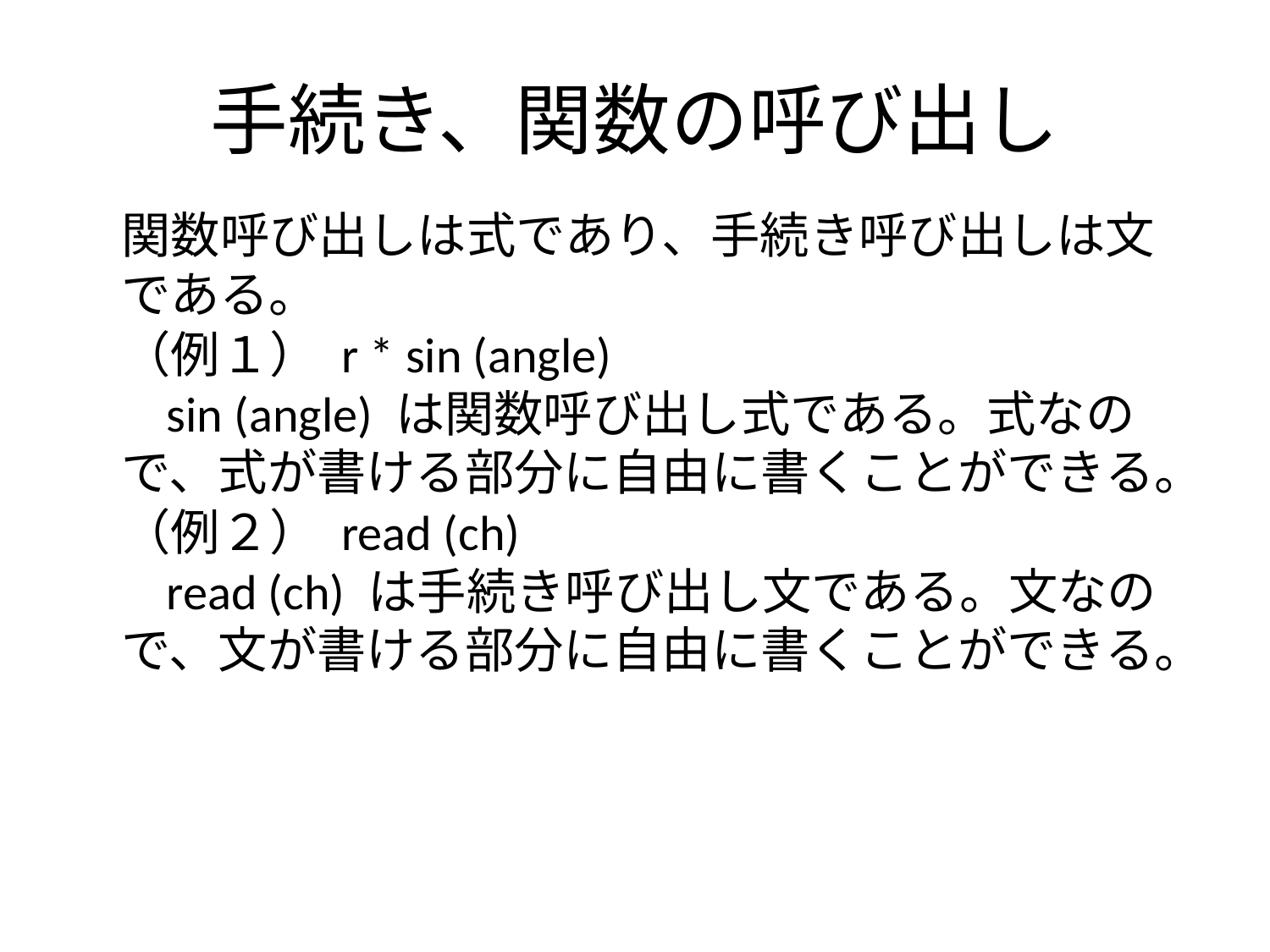

# 手続き、関数の呼び出し
関数呼び出しは式であり、手続き呼び出しは文である。
（例１） r * sin (angle)
    sin (angle) は関数呼び出し式である。式なので、式が書ける部分に自由に書くことができる。
（例２） read (ch)
    read (ch) は手続き呼び出し文である。文なので、文が書ける部分に自由に書くことができる。